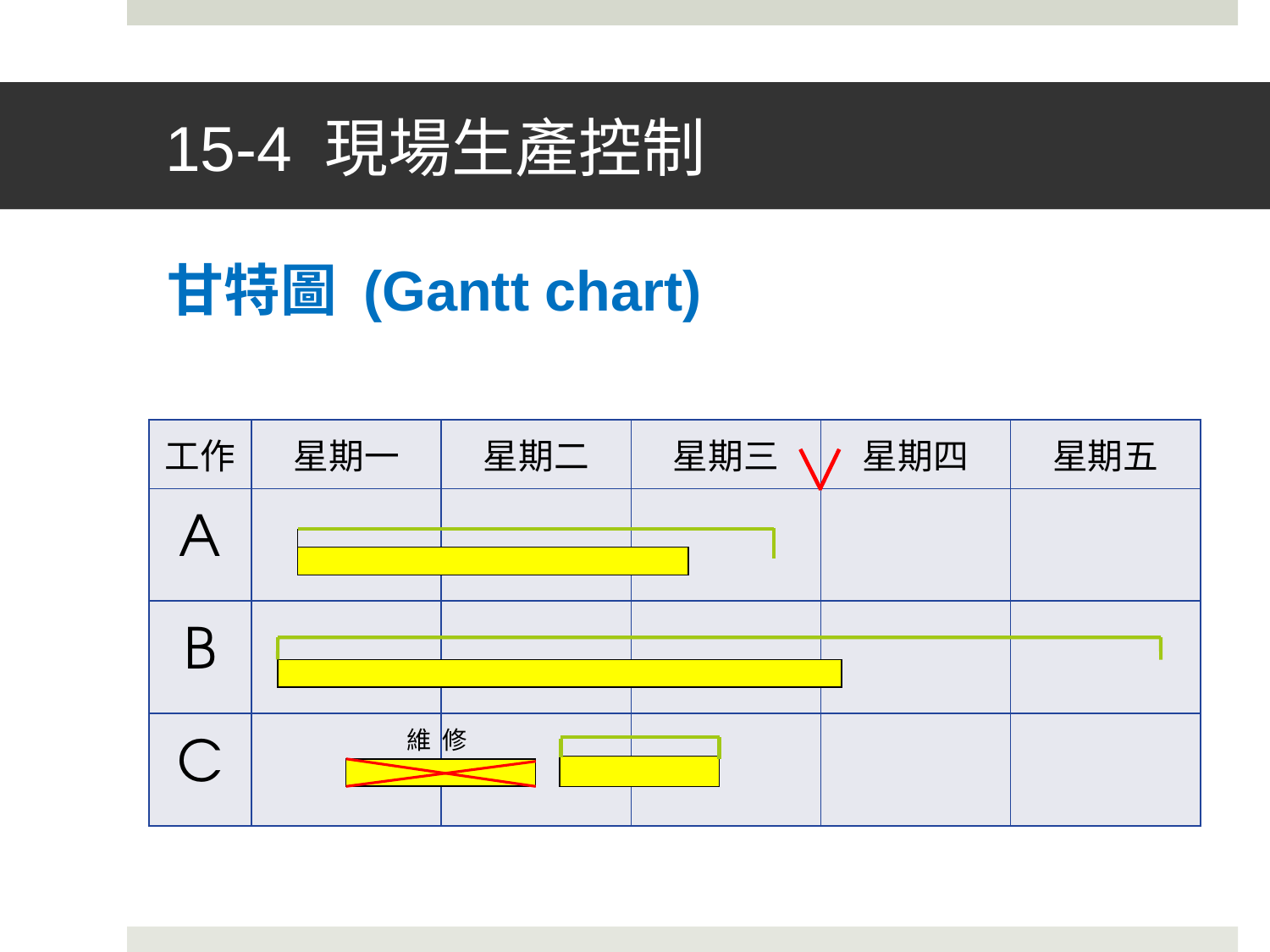

# 1515-4 現場生產控制-4 現場生產控制
15-4 現場生產控制
甘特圖 (Gantt chart)
| 工作 | 星期一 | 星期二 | 星期三 | 星期四 | 星期五 |
| --- | --- | --- | --- | --- | --- |
| A |  |  |  |  |  |
| B |  |  |  |  |  |
| C |  |  |  |  |  |

維  修